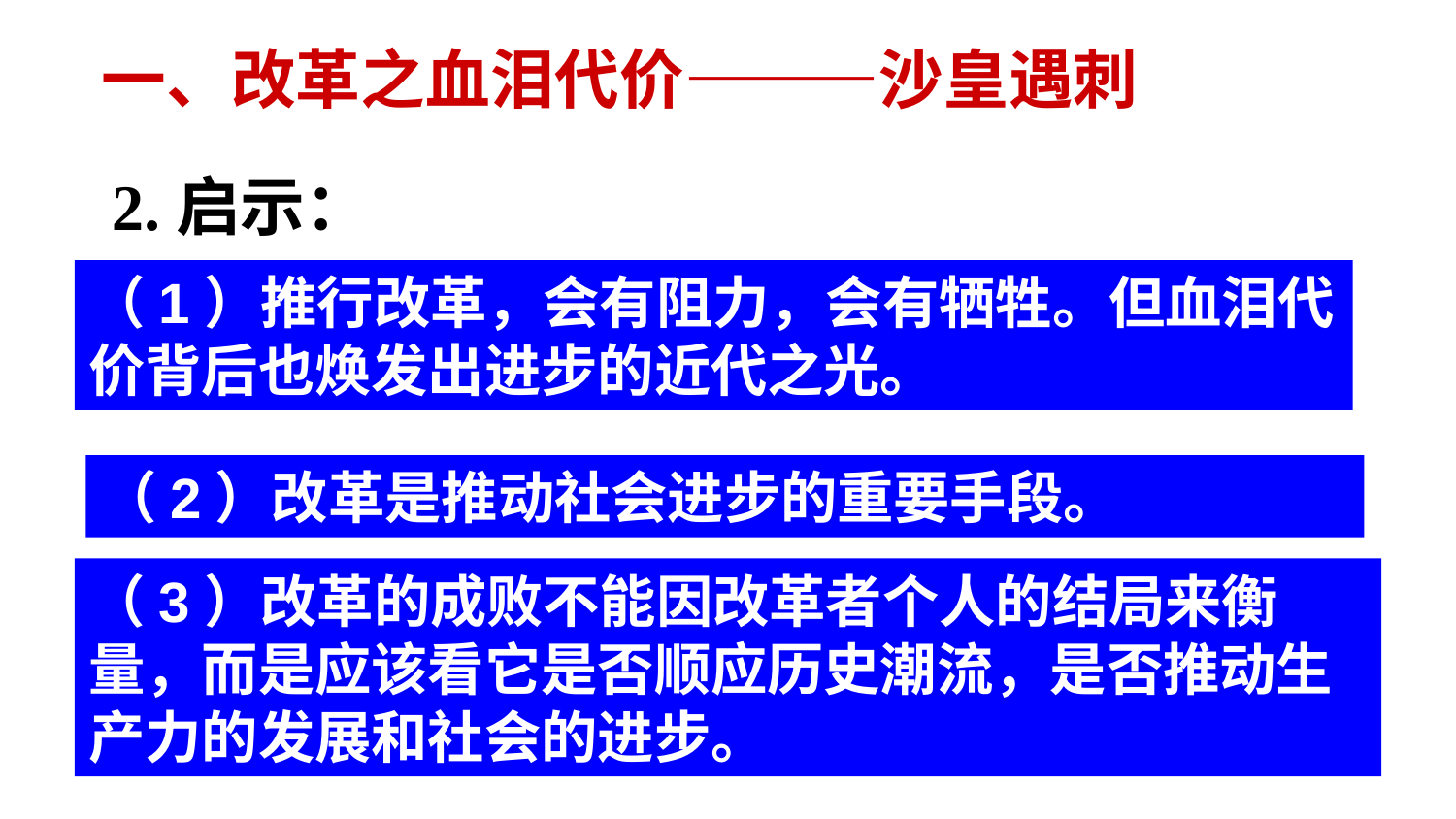

一、改革之血泪代价———沙皇遇刺
2.启示：
（1）推行改革，会有阻力，会有牺牲。但血泪代价背后也焕发出进步的近代之光。
（2）改革是推动社会进步的重要手段。
（3）改革的成败不能因改革者个人的结局来衡量，而是应该看它是否顺应历史潮流，是否推动生产力的发展和社会的进步。